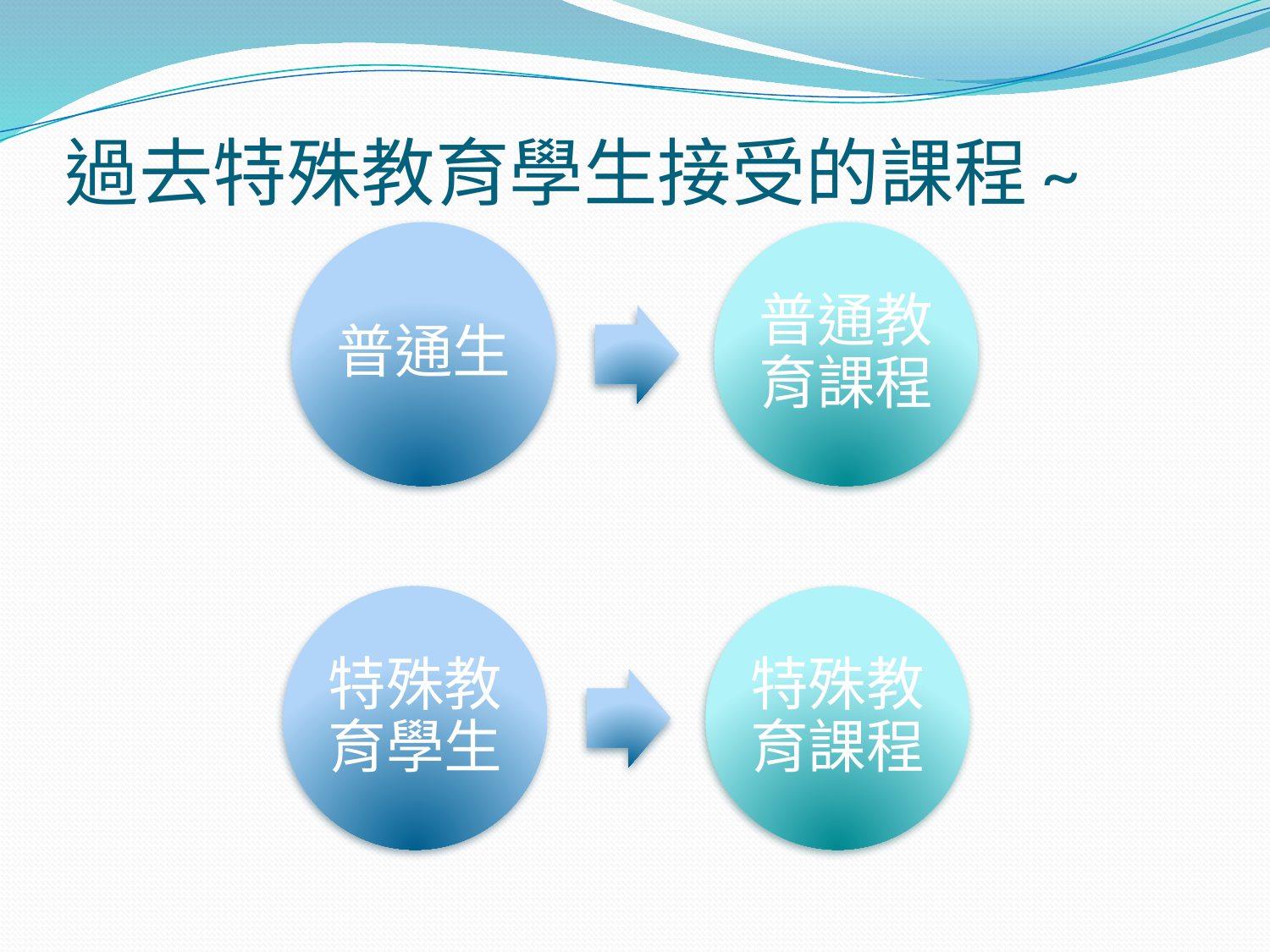

# 過去特殊教育學生接受的課程~
普通生

普通教育課程
特殊教育學生

特殊教育課程